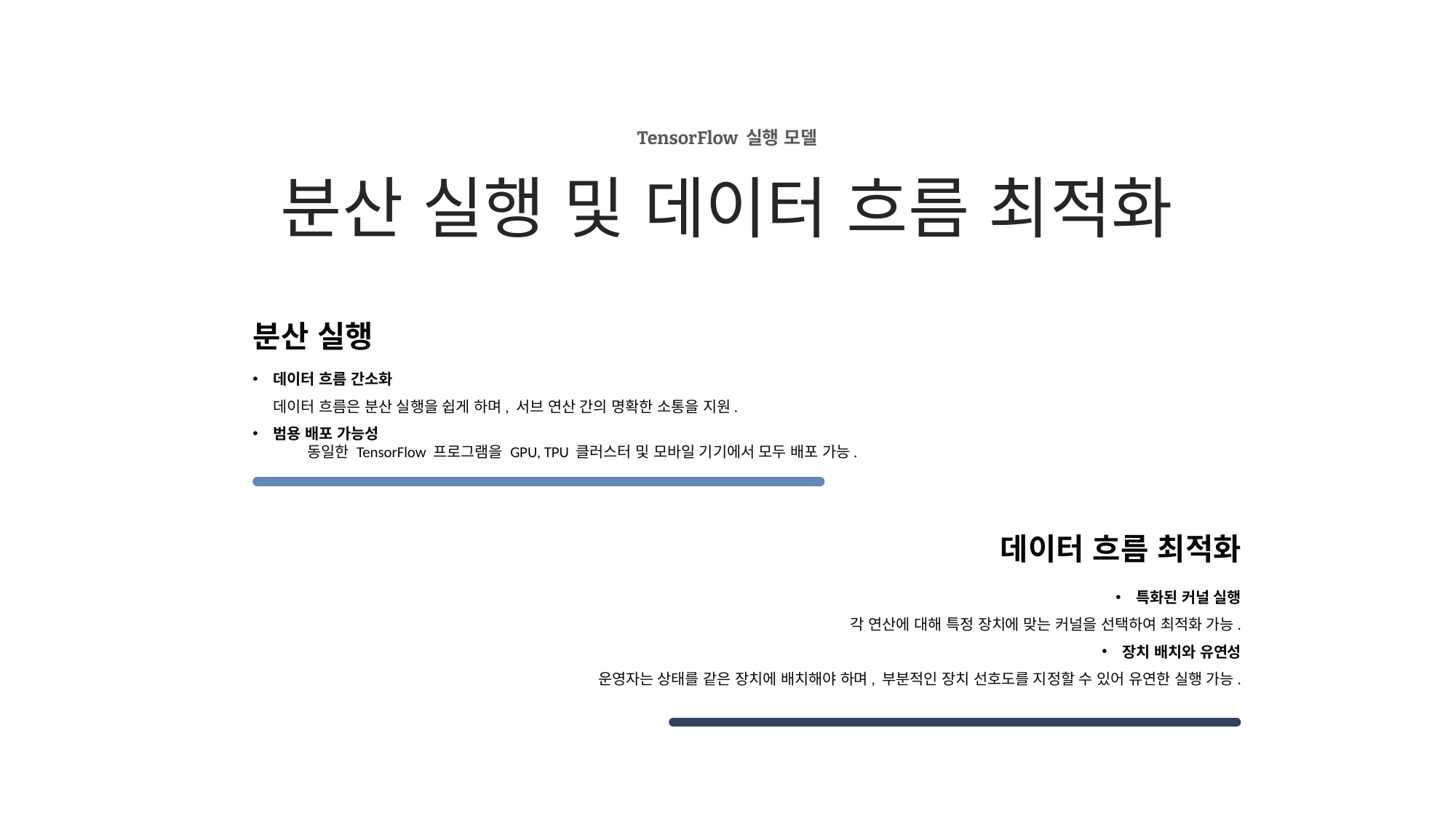

TensorFlow 실행 모델
분산 실행 및 데이터 흐름 최적화
분산 실행
데이터 흐름 간소화
데이터 흐름은 분산 실행을 쉽게 하며, 서브 연산 간의 명확한 소통을 지원.
범용 배포 가능성
동일한 TensorFlow 프로그램을 GPU, TPU 클러스터 및 모바일 기기에서 모두 배포 가능.

데이터 흐름 최적화
특화된 커널 실행
각 연산에 대해 특정 장치에 맞는 커널을 선택하여 최적화 가능.
장치 배치와 유연성
운영자는 상태를 같은 장치에 배치해야 하며, 부분적인 장치 선호도를 지정할 수 있어 유연한 실행 가능.